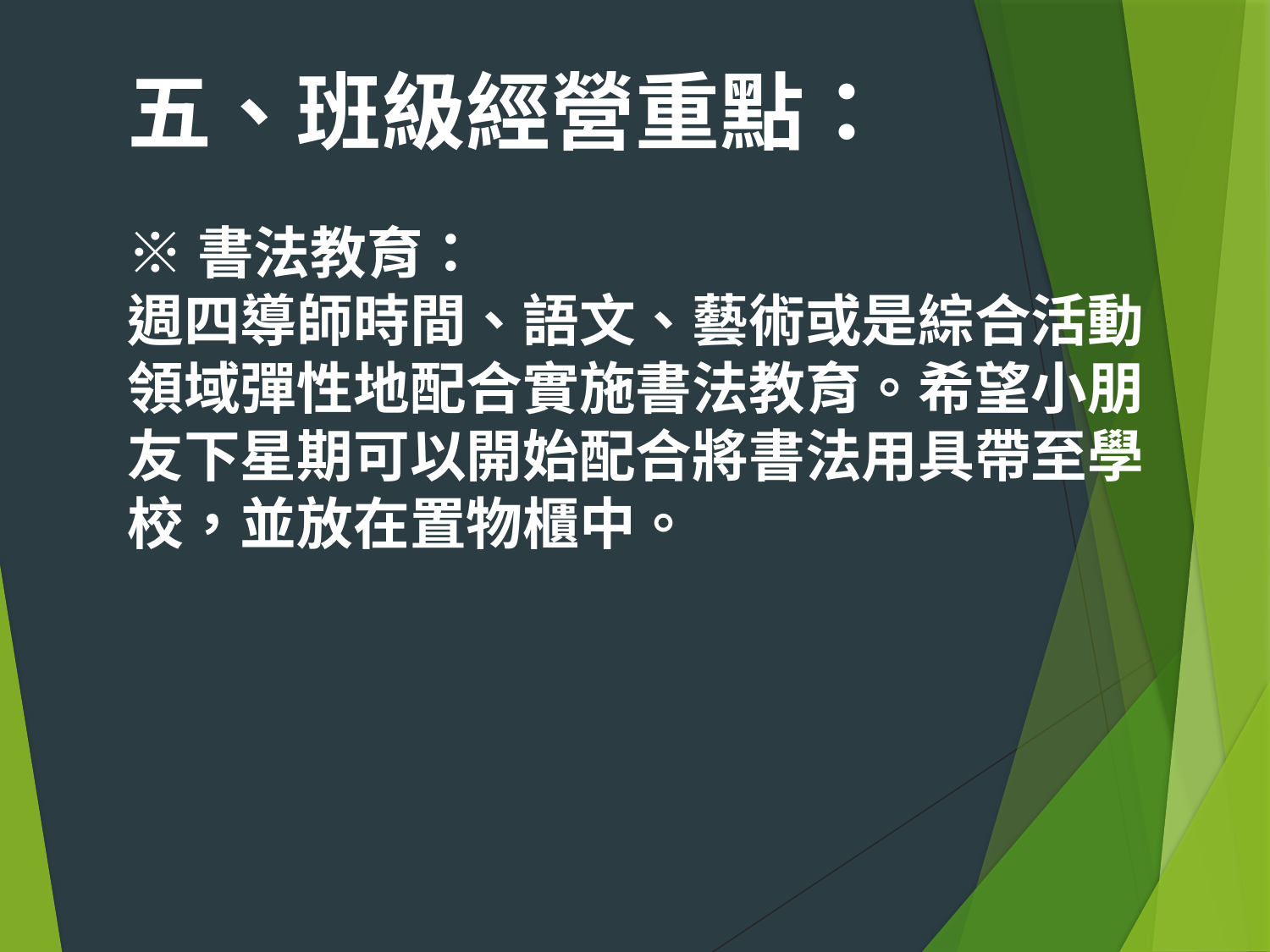

五、班級經營重點：
※書法教育：
週四導師時間、語文、藝術或是綜合活動領域彈性地配合實施書法教育。希望小朋友下星期可以開始配合將書法用具帶至學校，並放在置物櫃中。